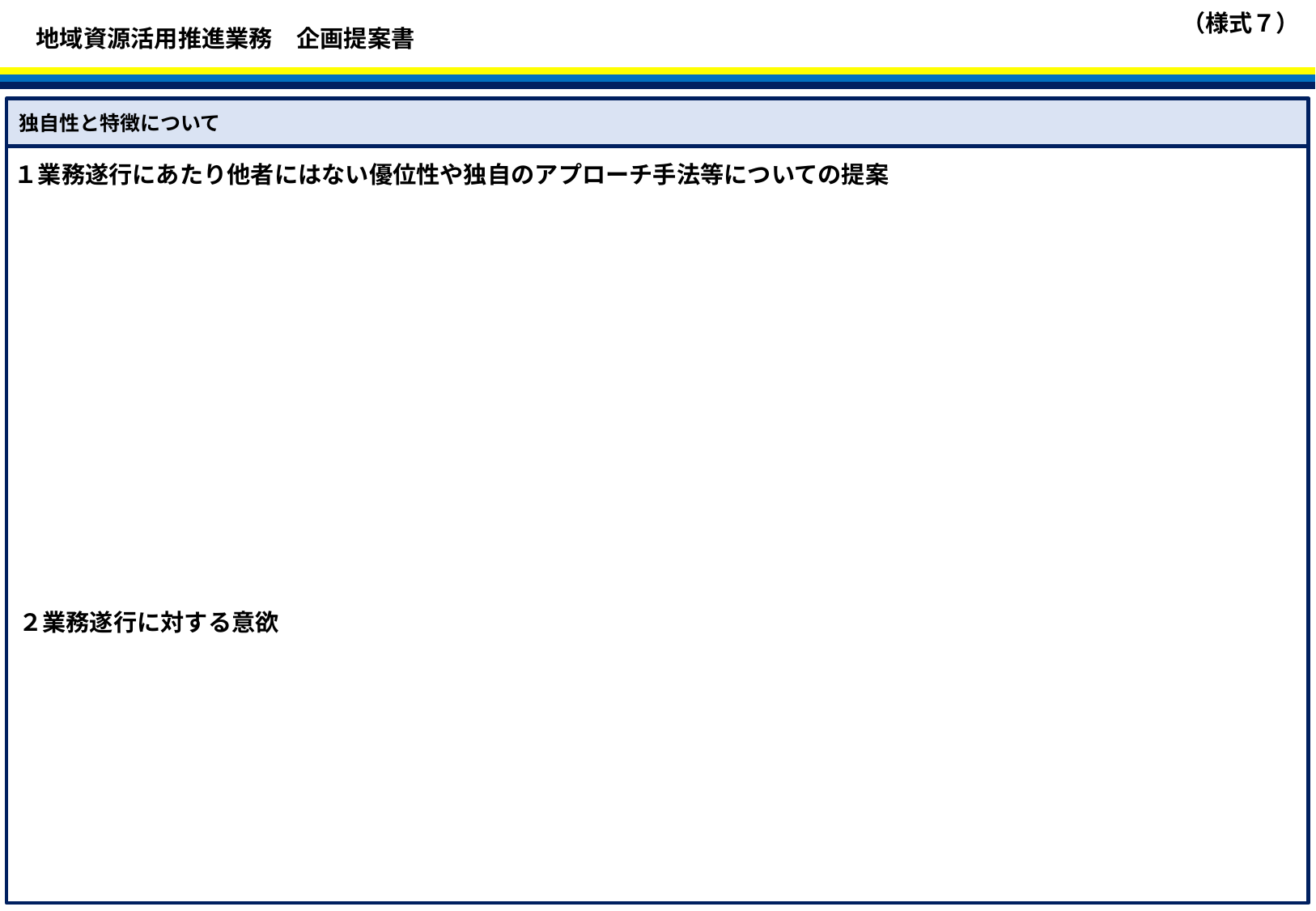

（様式７）
地域資源活用推進業務　企画提案書
独自性と特徴について

１業務遂行にあたり他者にはない優位性や独自のアプローチ手法等についての提案
２業務遂行に対する意欲